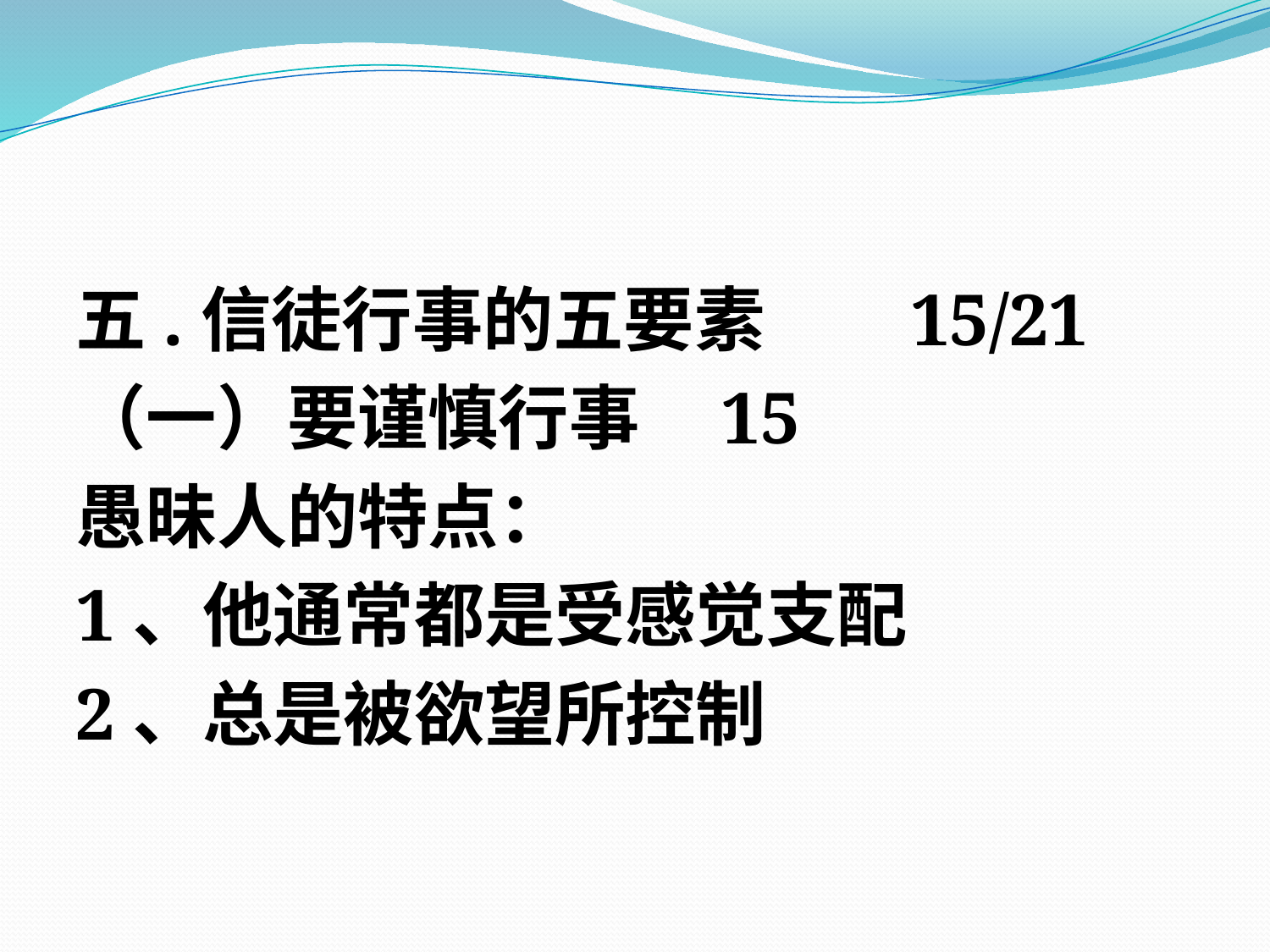

#
五.信徒行事的五要素        15/21
（一）要谨慎行事    15
愚昧人的特点：
1、他通常都是受感觉支配
2、总是被欲望所控制